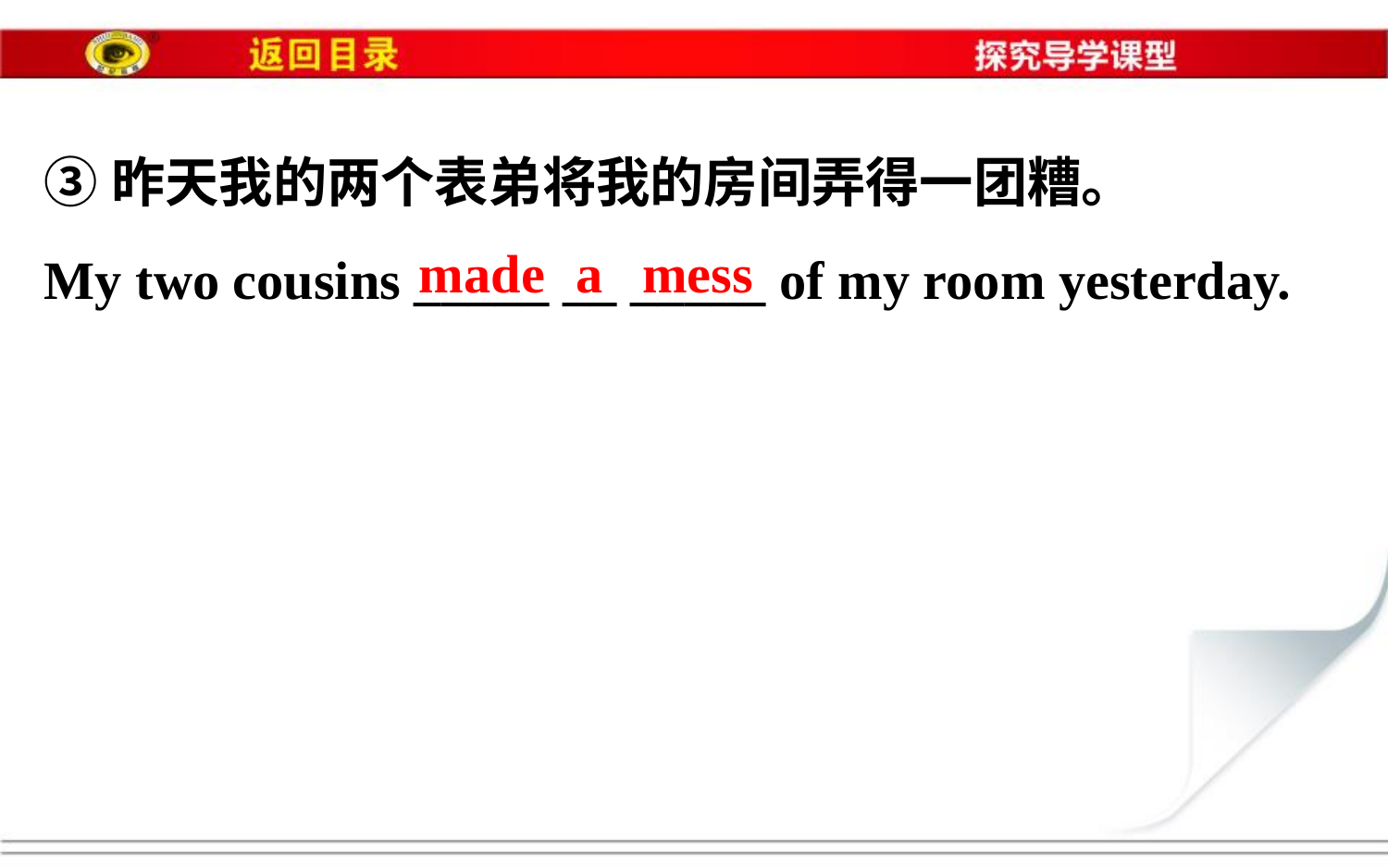

③昨天我的两个表弟将我的房间弄得一团糟。
My two cousins _____ __ _____ of my room yesterday.
made
a
mess